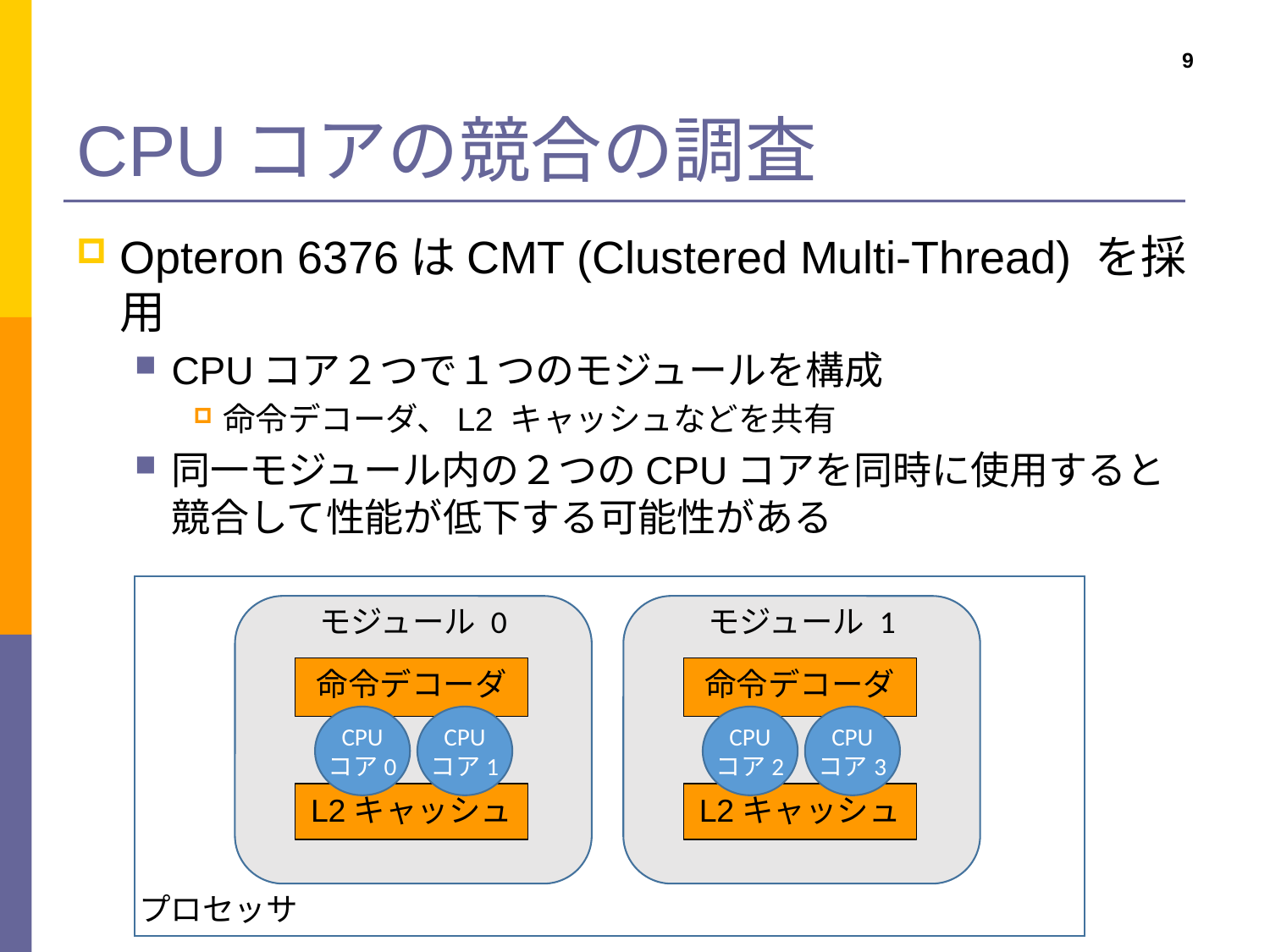

# CPUコアの競合の調査
9
Opteron 6376はCMT (Clustered Multi-Thread) を採用
CPUコア２つで１つのモジュールを構成
命令デコーダ、L2 キャッシュなどを共有
同一モジュール内の２つのCPUコアを同時に使用すると競合して性能が低下する可能性がある

モジュール 0

モジュール 1
命令デコーダ
命令デコーダ
CPU
コア0
CPU
コア1
CPU
コア2
CPU
コア3
L2キャッシュ
L2キャッシュ
プロセッサ